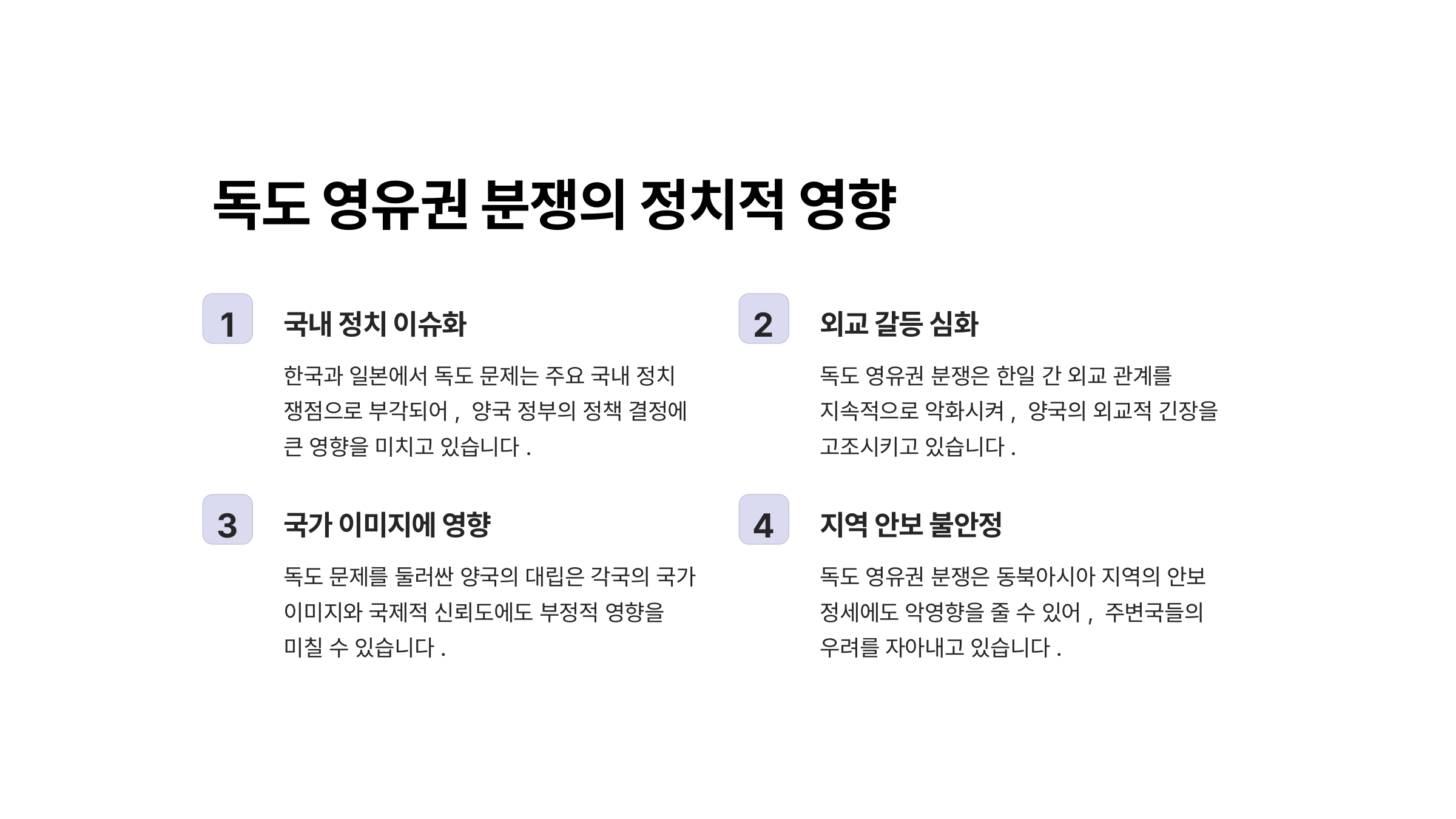

독도 영유권 분쟁의 정치적 영향

1
2
국내 정치 이슈화
외교 갈등 심화
한국과 일본에서 독도 문제는 주요 국내 정치 쟁점으로 부각되어, 양국 정부의 정책 결정에 큰 영향을 미치고 있습니다.
독도 영유권 분쟁은 한일 간 외교 관계를 지속적으로 악화시켜, 양국의 외교적 긴장을 고조시키고 있습니다.

3
4
국가 이미지에 영향
지역 안보 불안정
독도 문제를 둘러싼 양국의 대립은 각국의 국가 이미지와 국제적 신뢰도에도 부정적 영향을 미칠 수 있습니다.
독도 영유권 분쟁은 동북아시아 지역의 안보 정세에도 악영향을 줄 수 있어, 주변국들의 우려를 자아내고 있습니다.